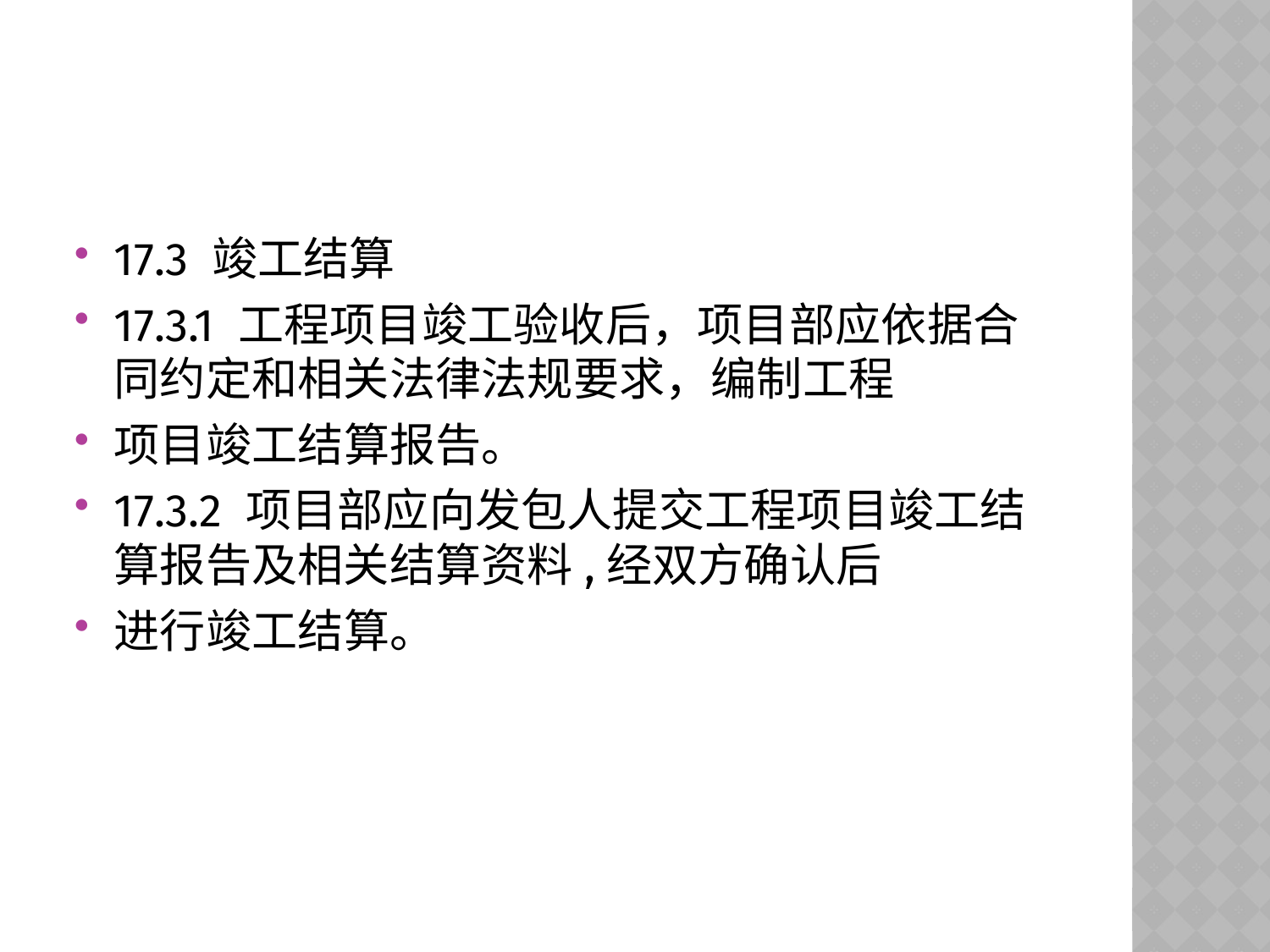

#
17.3 竣工结算
17.3.1 工程项目竣工验收后，项目部应依据合同约定和相关法律法规要求，编制工程
项目竣工结算报告。
17.3.2 项目部应向发包人提交工程项目竣工结算报告及相关结算资料,经双方确认后
进行竣工结算。